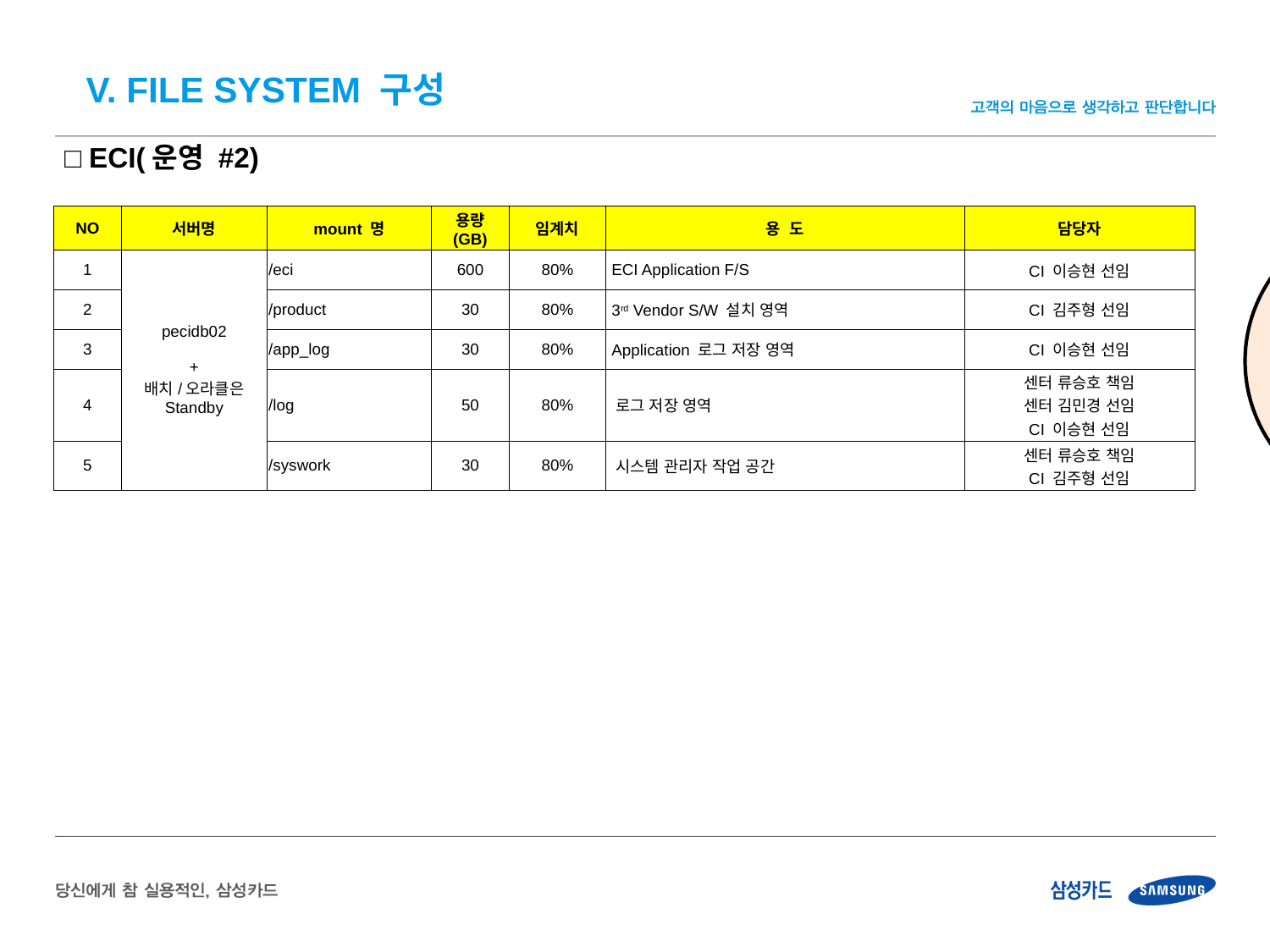

V. File System 구성
□ ECI(운영 #2)
| NO | 서버명 | mount 명 | 용량 (GB) | 임계치 | 용 도 | 담당자 |
| --- | --- | --- | --- | --- | --- | --- |
| 1 | pecidb02 + 배치/오라클은 Standby | /eci | 600 | 80% | ECI Application F/S | CI 이승현 선임 |
| 2 |  | /product | 30 | 80% | 3rd Vendor S/W 설치 영역 | CI 김주형 선임 |
| 3 |  | /app\_log | 30 | 80% | Application 로그 저장 영역 | CI 이승현 선임 |
| 4 |  | /log | 50 | 80% | 로그 저장 영역 | 센터 류승호 책임 센터 김민경 선임 CI 이승현 선임 |
| 5 |  | /syswork | 30 | 80% | 시스템 관리자 작업 공간 | 센터 류승호 책임 CI 김주형 선임 |
영실 작성